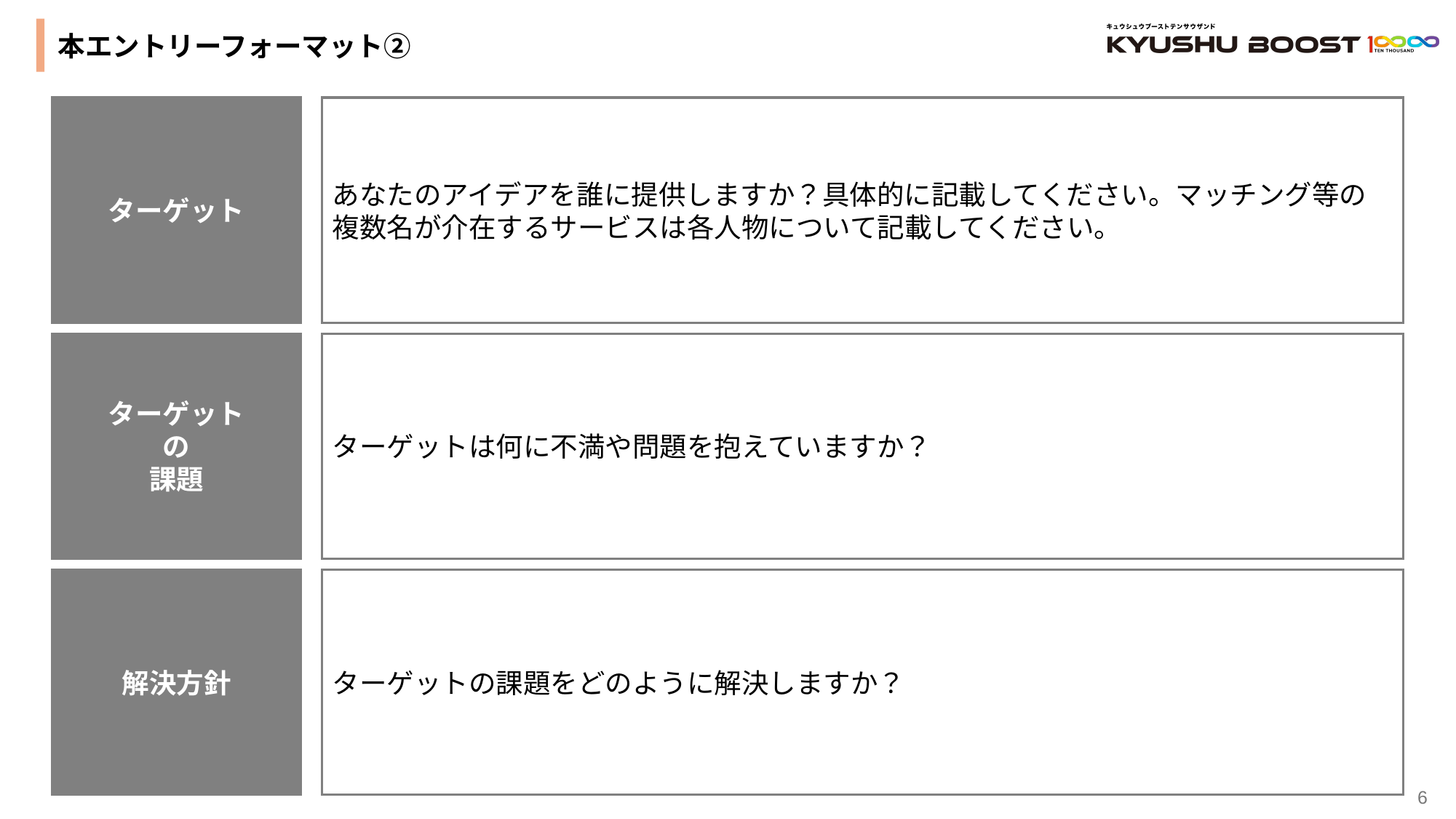

本エントリーフォーマット②
ターゲット
あなたのアイデアを誰に提供しますか？具体的に記載してください。マッチング等の複数名が介在するサービスは各人物について記載してください。
ターゲット
の
課題
ターゲットは何に不満や問題を抱えていますか？
解決方針
ターゲットの課題をどのように解決しますか？
6